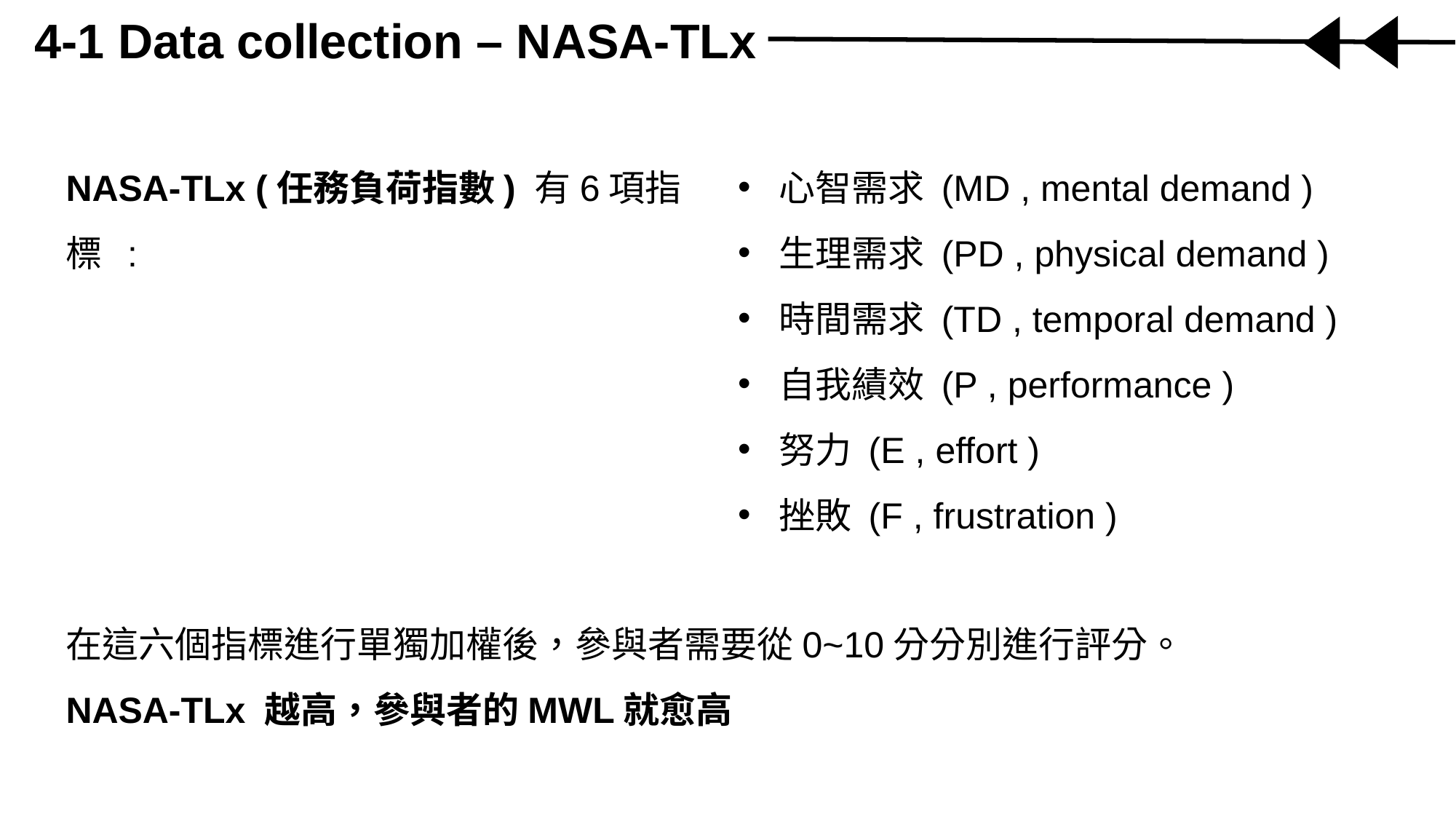

4-1 Data collection – NASA-TLx

NASA-TLx (任務負荷指數) 有6項指標  :
心智需求 (MD , mental demand )
生理需求 (PD , physical demand )
時間需求 (TD , temporal demand )
自我績效 (P , performance )
努力 (E , effort )
挫敗 (F , frustration )
在這六個指標進行單獨加權後，參與者需要從0~10分分別進行評分。
NASA-TLx 越高，參與者的MWL就愈高